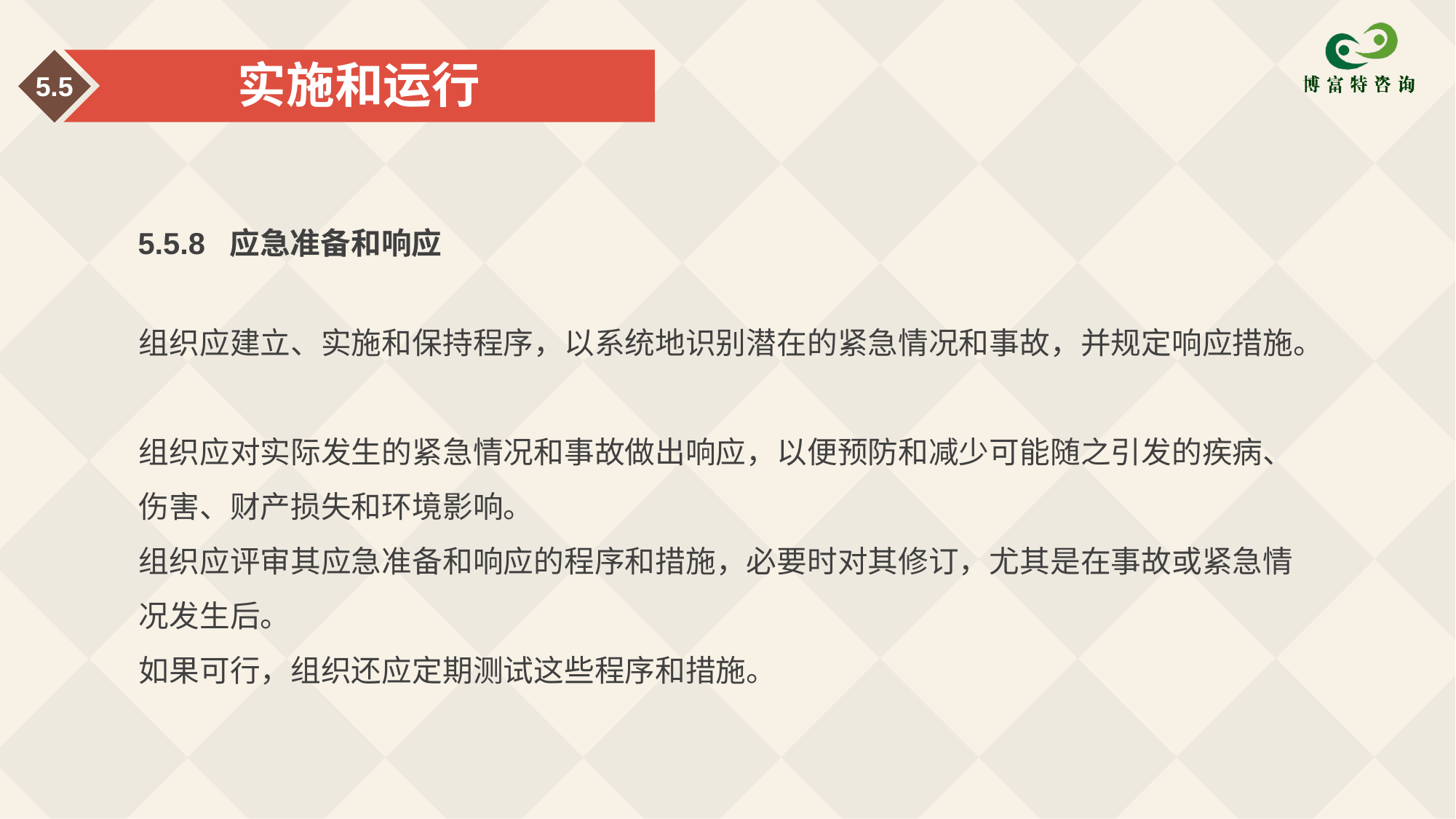

实施和运行

5.5
5.5.8  应急准备和响应
组织应建立、实施和保持程序，以系统地识别潜在的紧急情况和事故，并规定响应措施。
组织应对实际发生的紧急情况和事故做出响应，以便预防和减少可能随之引发的疾病、伤害、财产损失和环境影响。
组织应评审其应急准备和响应的程序和措施，必要时对其修订，尤其是在事故或紧急情况发生后。
如果可行，组织还应定期测试这些程序和措施。